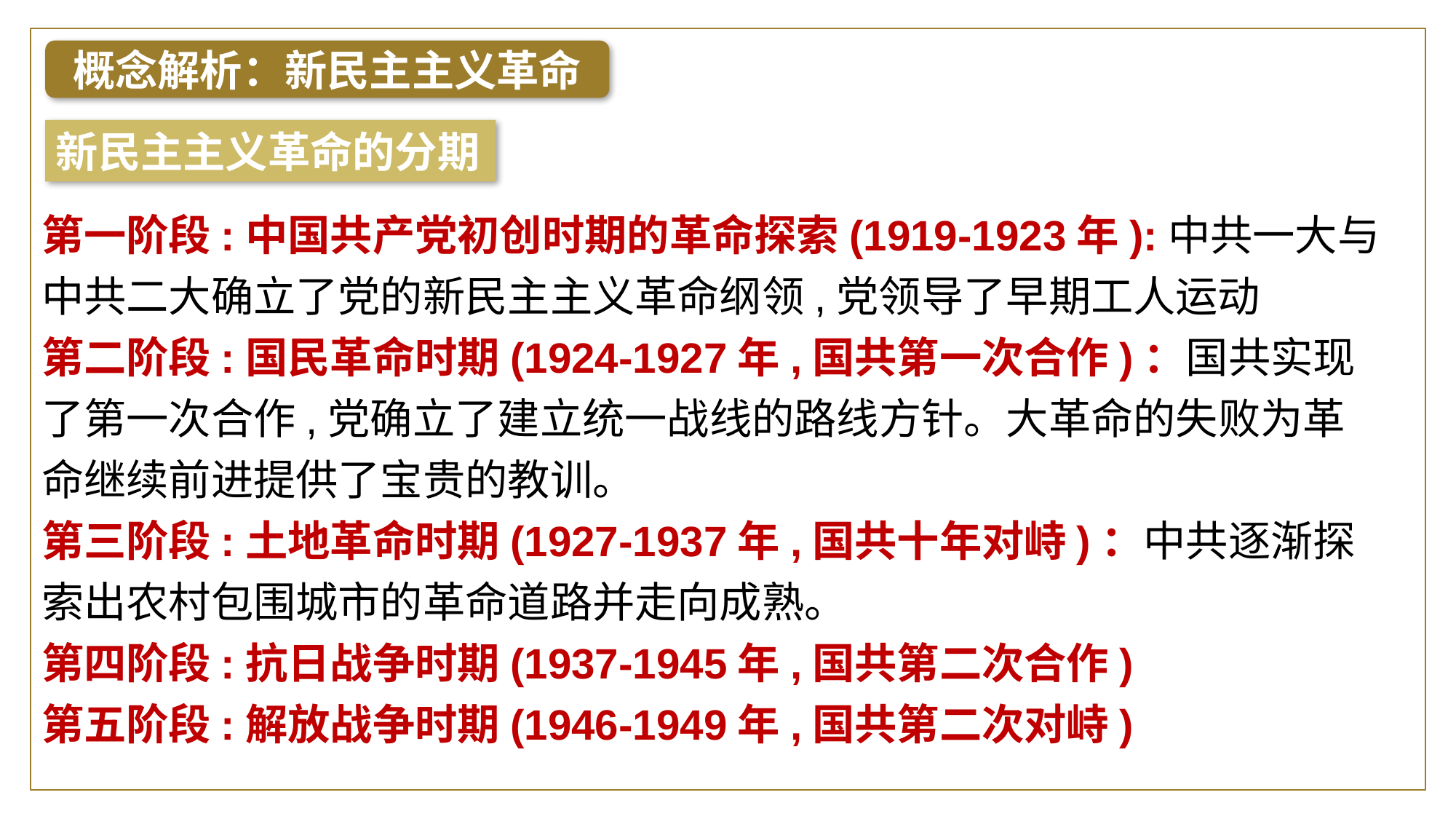

概念解析：新民主主义革命
新民主主义革命的分期
第一阶段:中国共产党初创时期的革命探索(1919-1923年):中共一大与中共二大确立了党的新民主主义革命纲领,党领导了早期工人运动
第二阶段:国民革命时期(1924-1927年,国共第一次合作)：国共实现了第一次合作,党确立了建立统一战线的路线方针。大革命的失败为革命继续前进提供了宝贵的教训。
第三阶段:土地革命时期(1927-1937年,国共十年对峙)：中共逐渐探索出农村包围城市的革命道路并走向成熟。
第四阶段:抗日战争时期(1937-1945年,国共第二次合作)
第五阶段:解放战争时期(1946-1949年,国共第二次对峙)